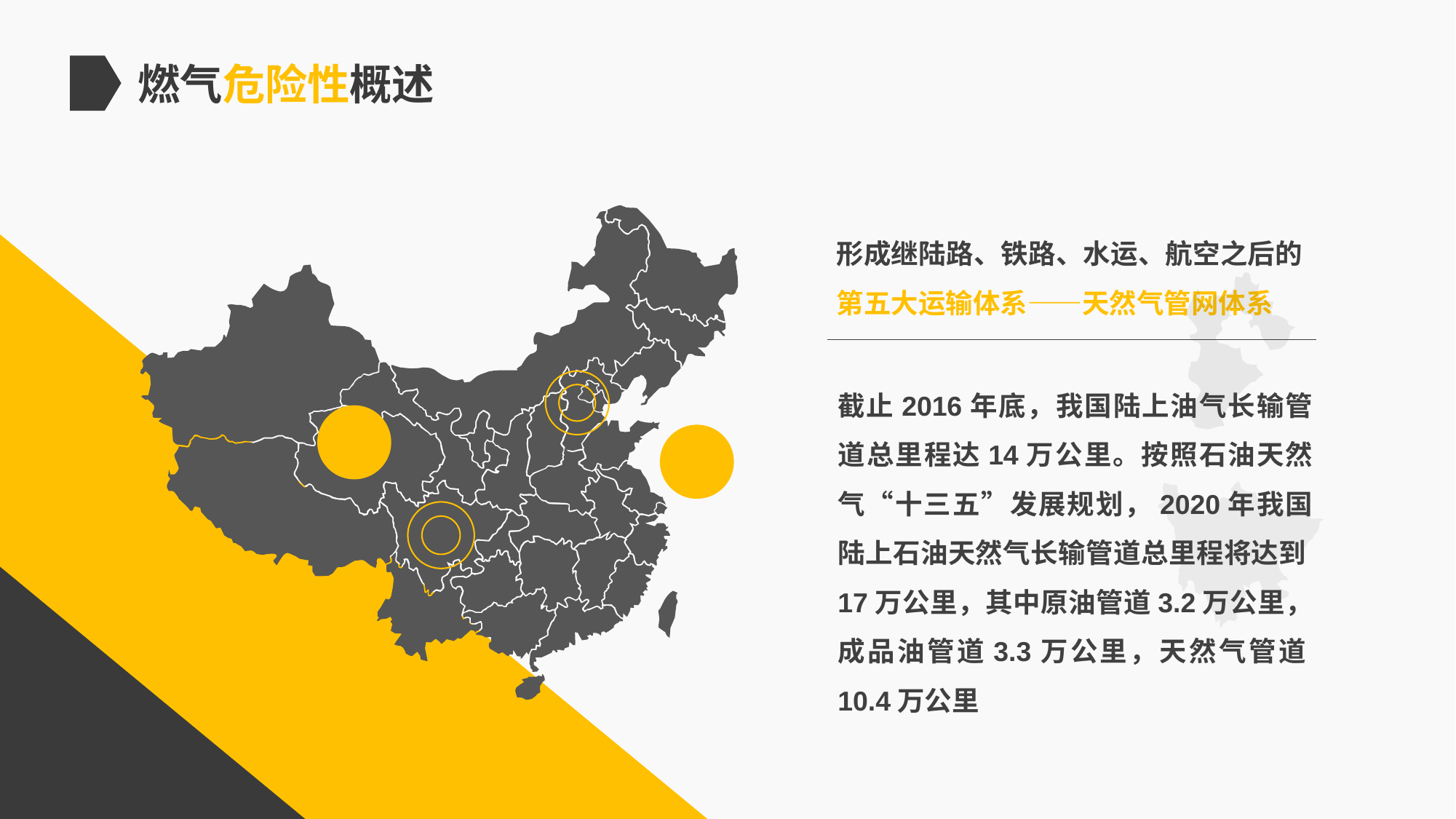

燃气危险性概述

形成继陆路、铁路、水运、航空之后的第五大运输体系——天然气管网体系

截止2016年底，我国陆上油气长输管道总里程达14万公里。按照石油天然气“十三五”发展规划，2020年我国陆上石油天然气长输管道总里程将达到17万公里，其中原油管道3.2万公里，成品油管道3.3万公里，天然气管道10.4万公里